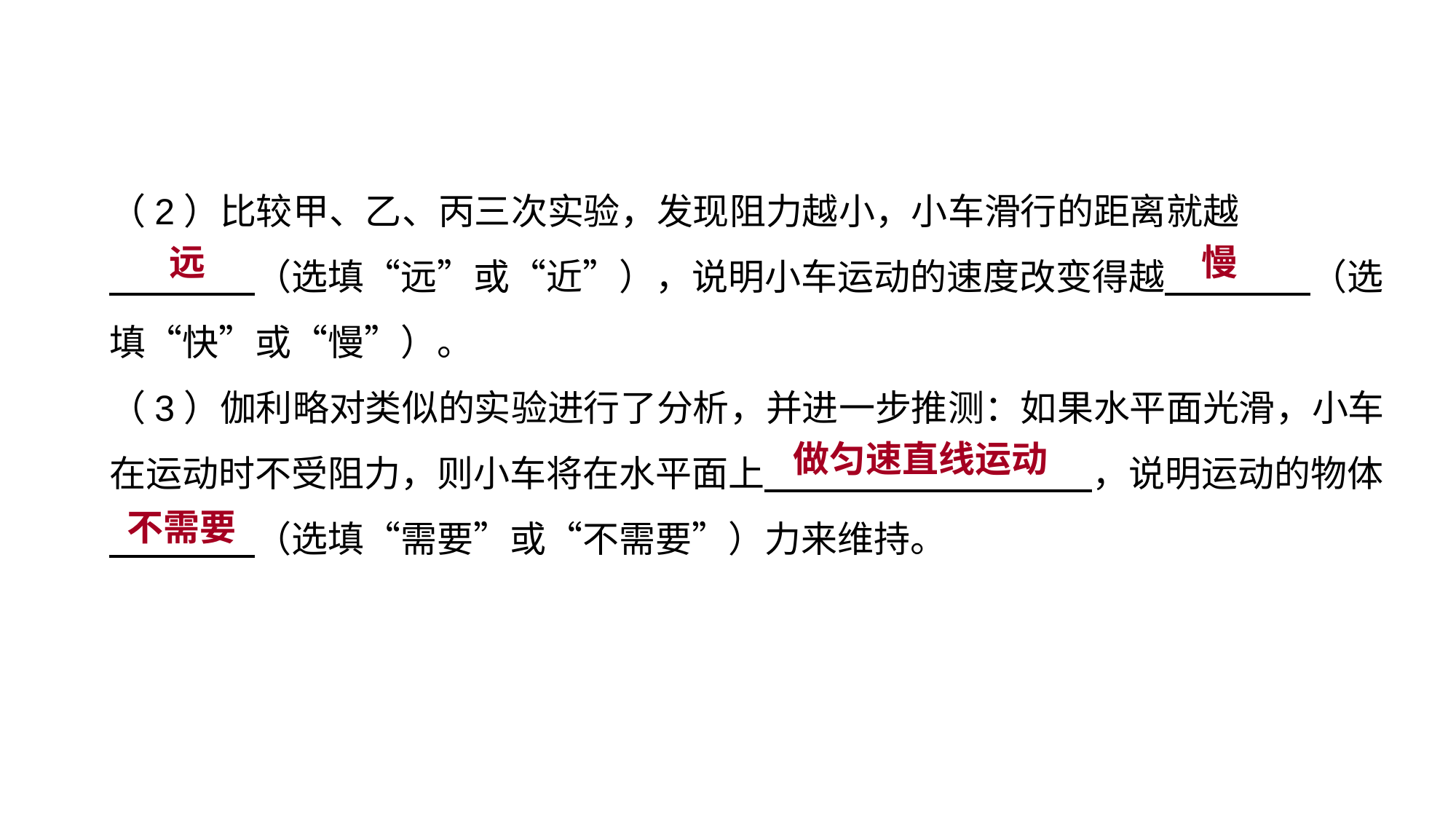

（2）比较甲、乙、丙三次实验，发现阻力越小，小车滑行的距离就越
　　　　（选填“远”或“近”），说明小车运动的速度改变得越　　　　（选填“快”或“慢”）。
（3）伽利略对类似的实验进行了分析，并进一步推测：如果水平面光滑，小车在运动时不受阻力，则小车将在水平面上　　　　　　　　　，说明运动的物体
　　　　（选填“需要”或“不需要”）力来维持。
远
慢
实验突破 素养提升
做匀速直线运动
不需要